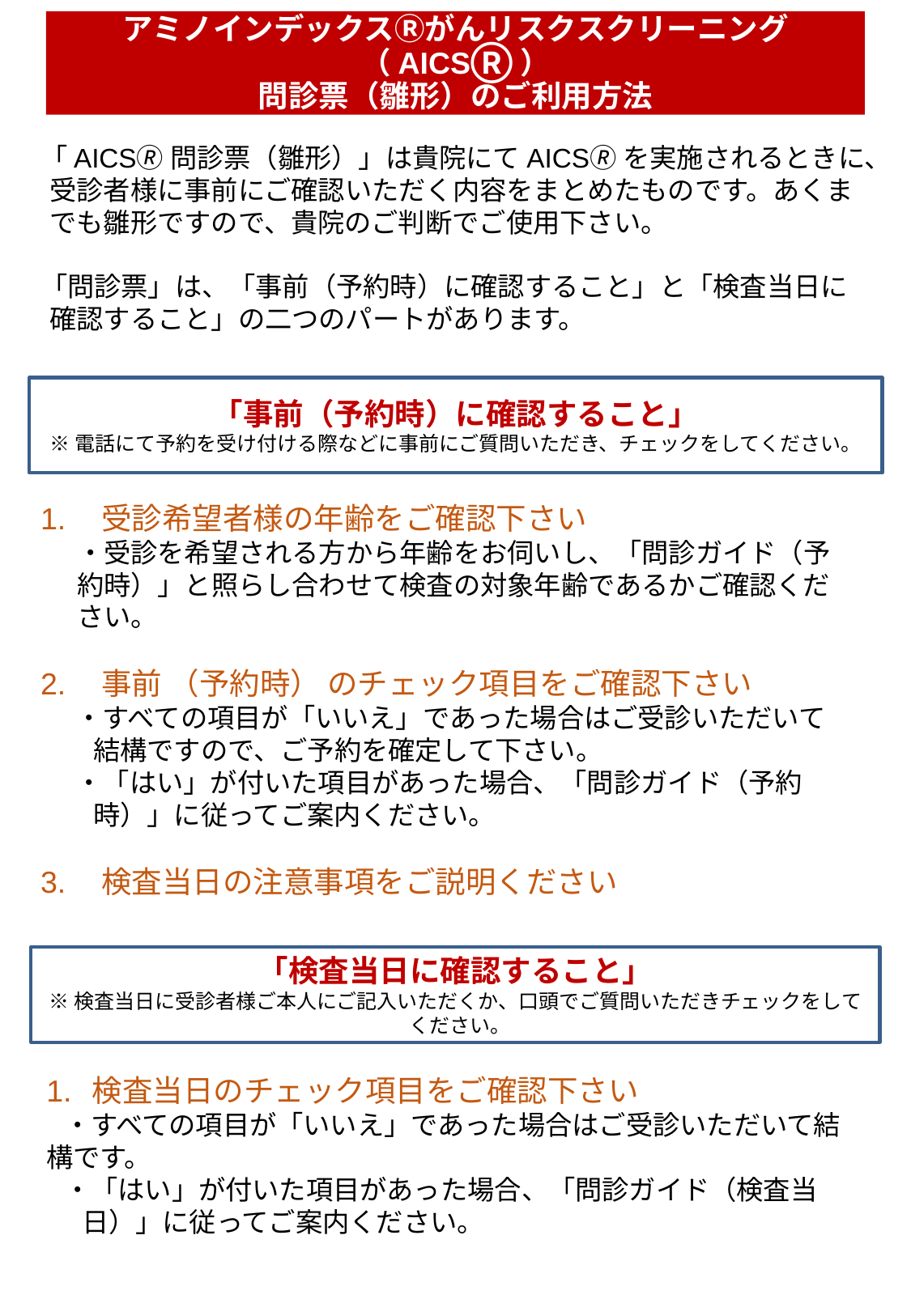

アミノインデックスⓇがんリスクスクリーニング（AICSⓇ）
問診票（雛形）のご利用方法
「AICS🄬問診票（雛形）」は貴院にてAICS🄬を実施されるときに、受診者様に事前にご確認いただく内容をまとめたものです。あくまでも雛形ですので、貴院のご判断でご使用下さい。

「問診票」は、「事前（予約時）に確認すること」と「検査当日に確認すること」の二つのパートがあります。
「事前（予約時）に確認すること」
※電話にて予約を受け付ける際などに事前にご質問いただき、チェックをしてください。​
受診希望者様の年齢をご確認下さい
・受診を希望される方から年齢をお伺いし、「問診ガイド（予約時）」と照らし合わせて検査の対象年齢であるかご確認ください。

事前 （予約時） のチェック項目をご確認下さい
・すべての項目が「いいえ」であった場合はご受診いただいて結構ですので、ご予約を確定して下さい。
・「はい」が付いた項目があった場合、「問診ガイド（予約時）」に従ってご案内ください。

検査当日の注意事項をご説明ください
「検査当日に確認すること」
※検査当日に受診者様ご本人にご記入いただくか、口頭でご質問いただきチェックをしてください。
検査当日のチェック項目をご確認下さい
・すべての項目が「いいえ」であった場合はご受診いただいて結構です。
・「はい」が付いた項目があった場合、「問診ガイド（検査当日）」に従ってご案内ください。